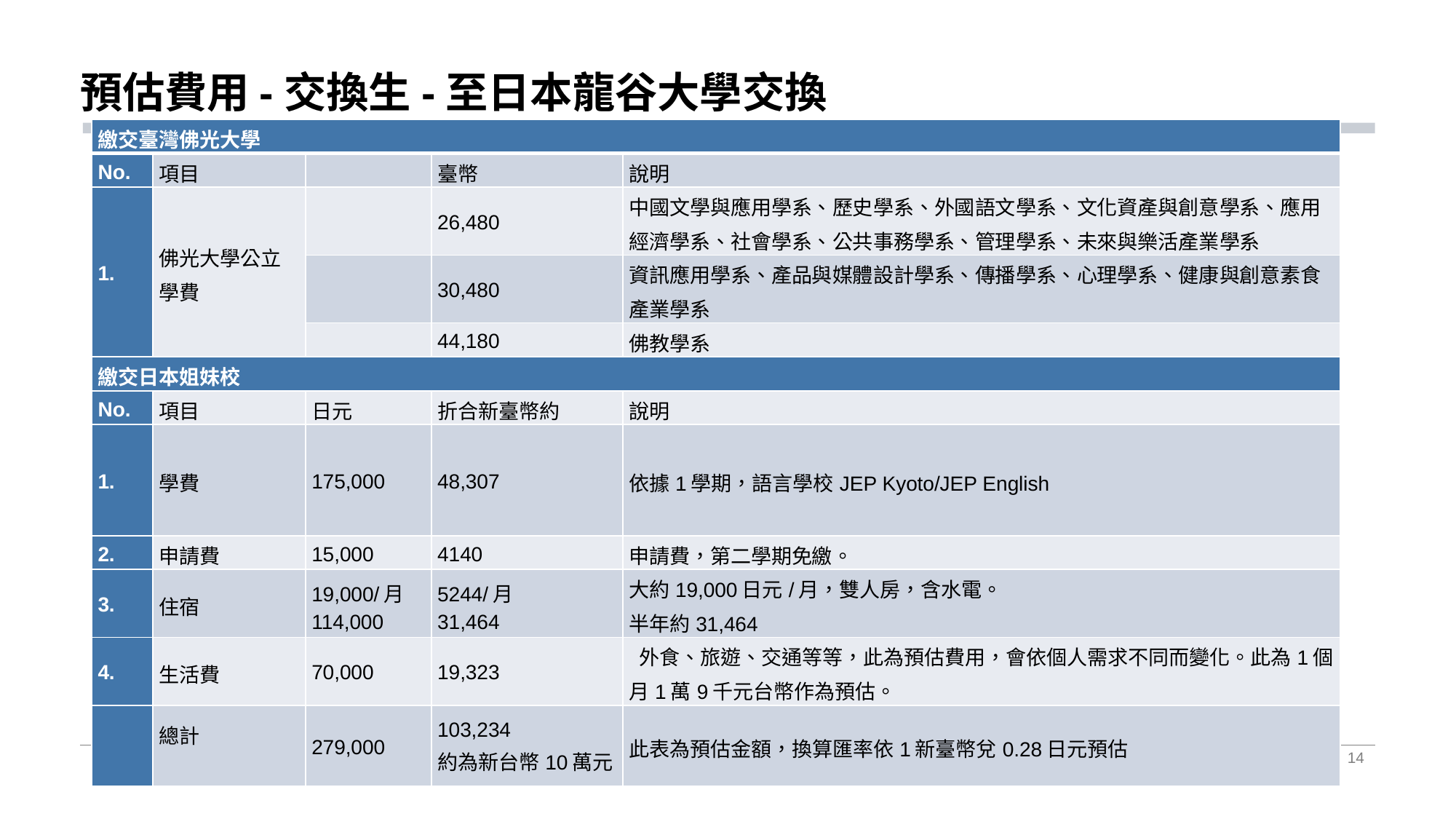

# 預估費用-交換生-至日本龍谷大學交換
| 繳交臺灣佛光大學 |  |  |  |  |
| --- | --- | --- | --- | --- |
| No. | 項目 |  | 臺幣 | 說明 |
| 1. | 佛光大學公立學費 |  | 26,480 | 中國文學與應用學系、歷史學系、外國語文學系、文化資產與創意學系、應用經濟學系、社會學系、公共事務學系、管理學系、未來與樂活產業學系 |
|  |  |  | 30,480 | 資訊應用學系、產品與媒體設計學系、傳播學系、心理學系、健康與創意素食產業學系 |
|  |  |  | 44,180 | 佛教學系 |
| 繳交日本姐妹校 |  |  |  |  |
| No. | 項目 | 日元 | 折合新臺幣約 | 說明 |
| 1. | 學費 | 175,000 | 48,307 | 依據1學期，語言學校JEP Kyoto/JEP English |
| 2. | 申請費 | 15,000 | 4140 | 申請費，第二學期免繳。 |
| 3. | 住宿 | 19,000/月 114,000 | 5244/月 31,464 | 大約19,000日元/月，雙人房，含水電。 半年約31,464 |
| 4. | 生活費 | 70,000 | 19,323 | 外食、旅遊、交通等等，此為預估費用，會依個人需求不同而變化。此為1個月1萬9千元台幣作為預估。 |
|  | 總計 | 279,000 | 103,234 約為新台幣10萬元 | 此表為預估金額，換算匯率依1新臺幣兌0.28日元預估 |
www.islide.cc
14